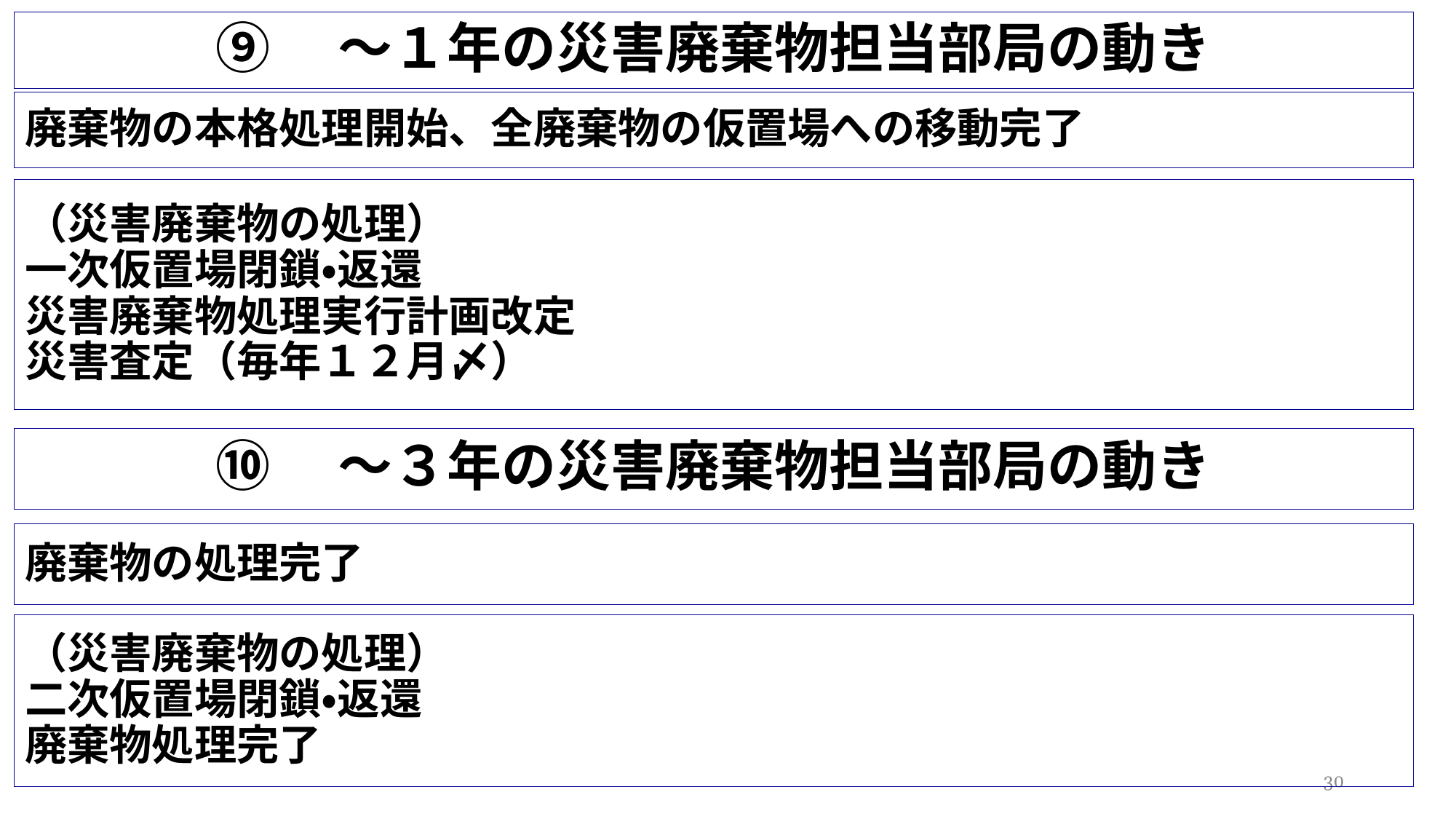

⑨　～１年の災害廃棄物担当部局の動き
廃棄物の本格処理開始、全廃棄物の仮置場への移動完了
（災害廃棄物の処理）
一次仮置場閉鎖・返還
災害廃棄物処理実行計画改定
災害査定（毎年１２月〆）
⑩　～３年の災害廃棄物担当部局の動き
廃棄物の処理完了
（災害廃棄物の処理）
二次仮置場閉鎖・返還
廃棄物処理完了
30